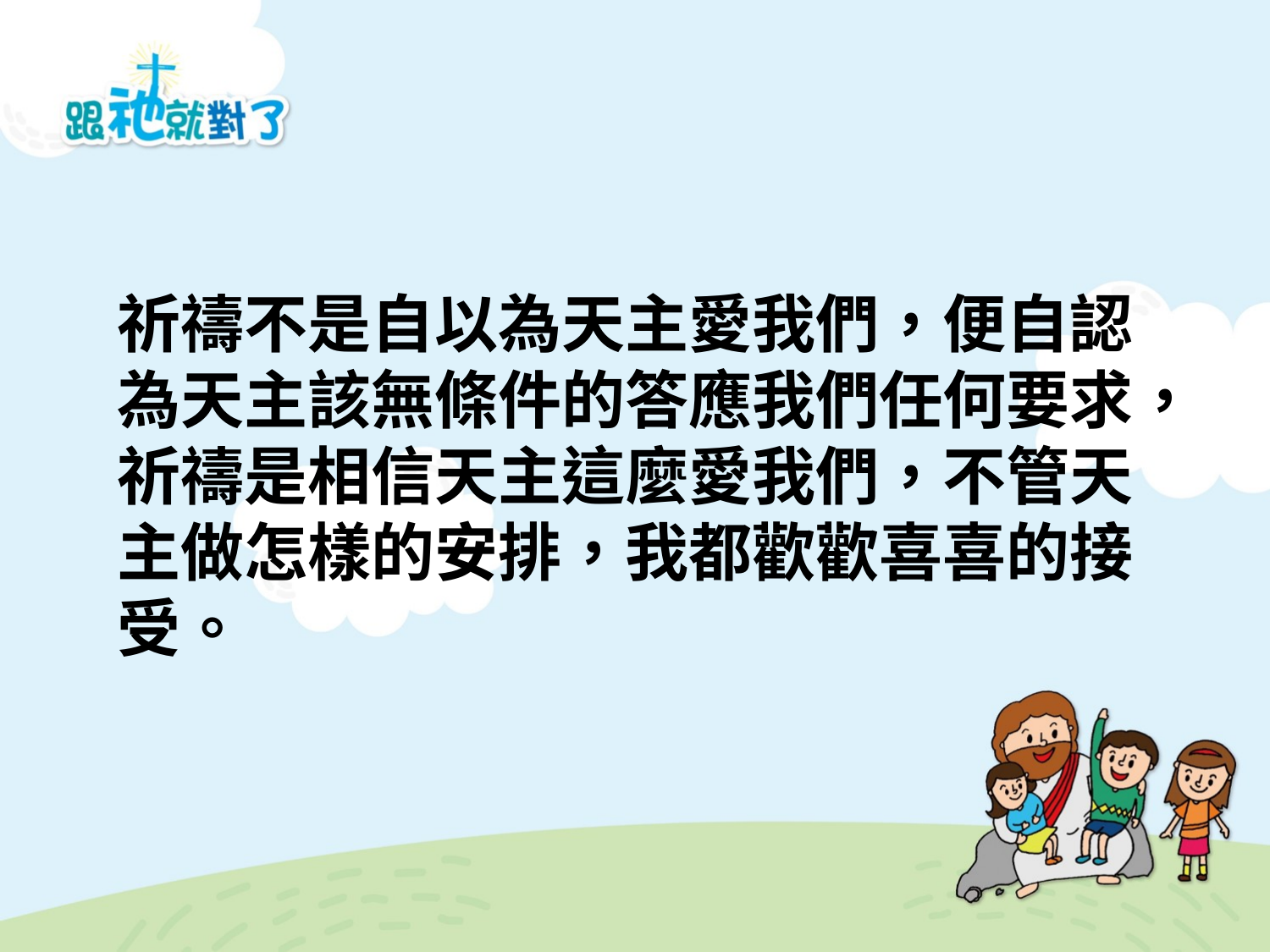

祈禱不是自以為天主愛我們，便自認為天主該無條件的答應我們任何要求，祈禱是相信天主這麼愛我們，不管天主做怎樣的安排，我都歡歡喜喜的接受。